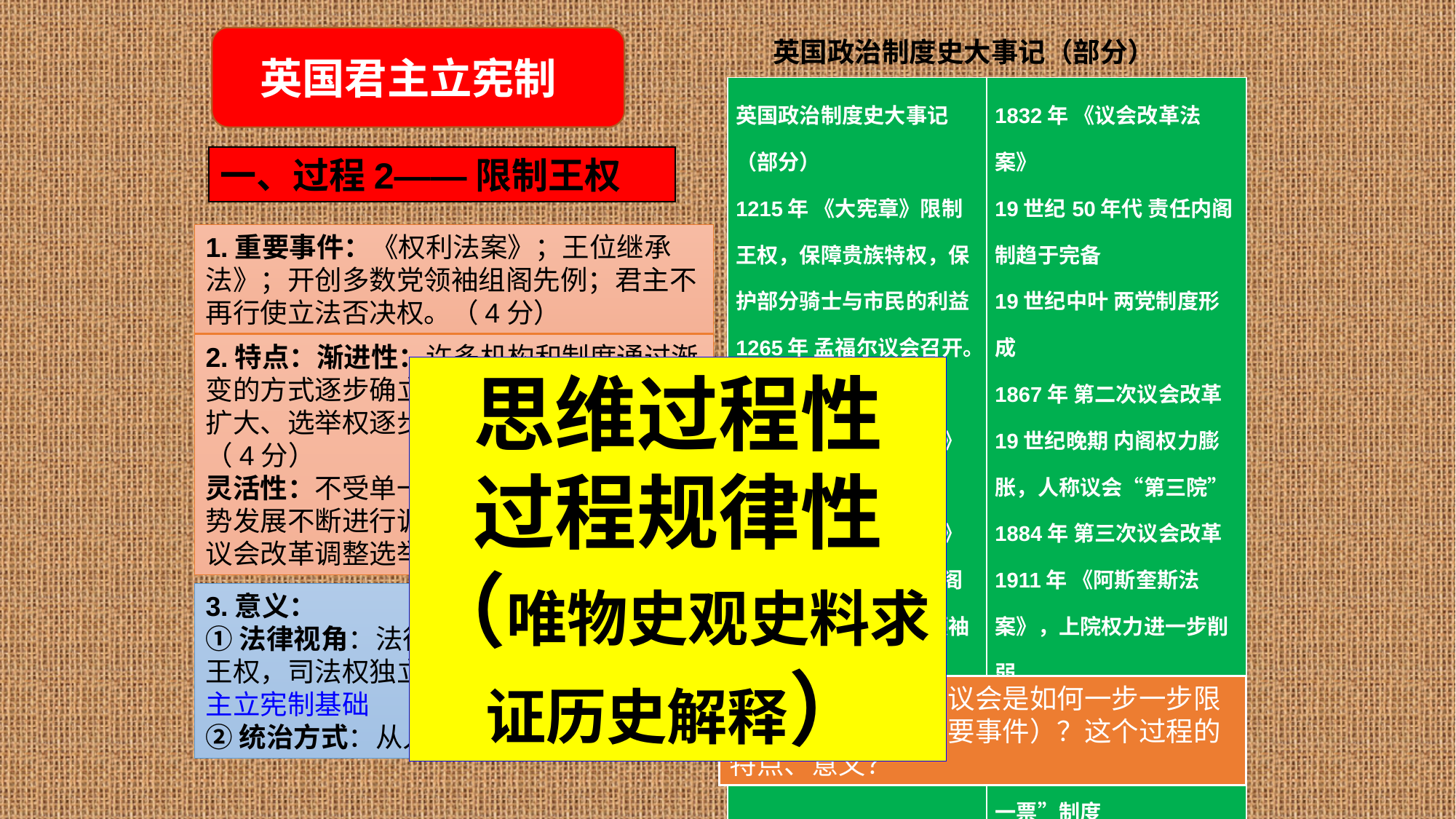

英国君主立宪制
英国政治制度史大事记（部分）
| 英国政治制度史大事记（部分） 1215年 《大宪章》限制王权，保障贵族特权，保护部分骑士与市民的利益 1265年 孟福尔议会召开。英国议会产生的标志 1628年 《权利请愿书》 1689年 《权利法案》 1701年 《王位继承法》 1721年 沃波尔主持内阁会议，开创了多数党领袖组阁的先例 1747年 君主不再行使立法否决权 | 1832年 《议会改革法案》 19世纪50年代 责任内阁制趋于完备 19世纪中叶 两党制度形成 1867年 第二次议会改革 19世纪晚期 内阁权力膨胀，人称议会“第三院” 1884年 第三次议会改革 1911年 《阿斯奎斯法案》，上院权力进一步削弱 1948年 议会通过《人民代表法案》，确立“一人一票”制度 |
| --- | --- |
一、过程2——限制王权
1.重要事件：《权利法案》；王位继承法》；开创多数党领袖组阁先例；君主不再行使立法否决权。（4分）
2.特点：渐进性：许多机构和制度通过渐变的方式逐步确立和完善。如下议院权力扩大、选举权逐步扩大、内阁制度完善等。（4分）
灵活性：不受单一成文法的限制，根据形势发展不断进行调整以适应时代需要。如议会改革调整选举权范围（4分）
思维过程性
过程规律性
（唯物史观史料求证历史解释）
3.意义：
①法律视角：法律形式确定议会权高于王权，司法权独立于王权的原则，奠定君主立宪制基础
②统治方式：从人治向法治转变
光荣革命后，英国议会是如何一步一步限制王权的（列出重要事件）？这个过程的特点、意义？